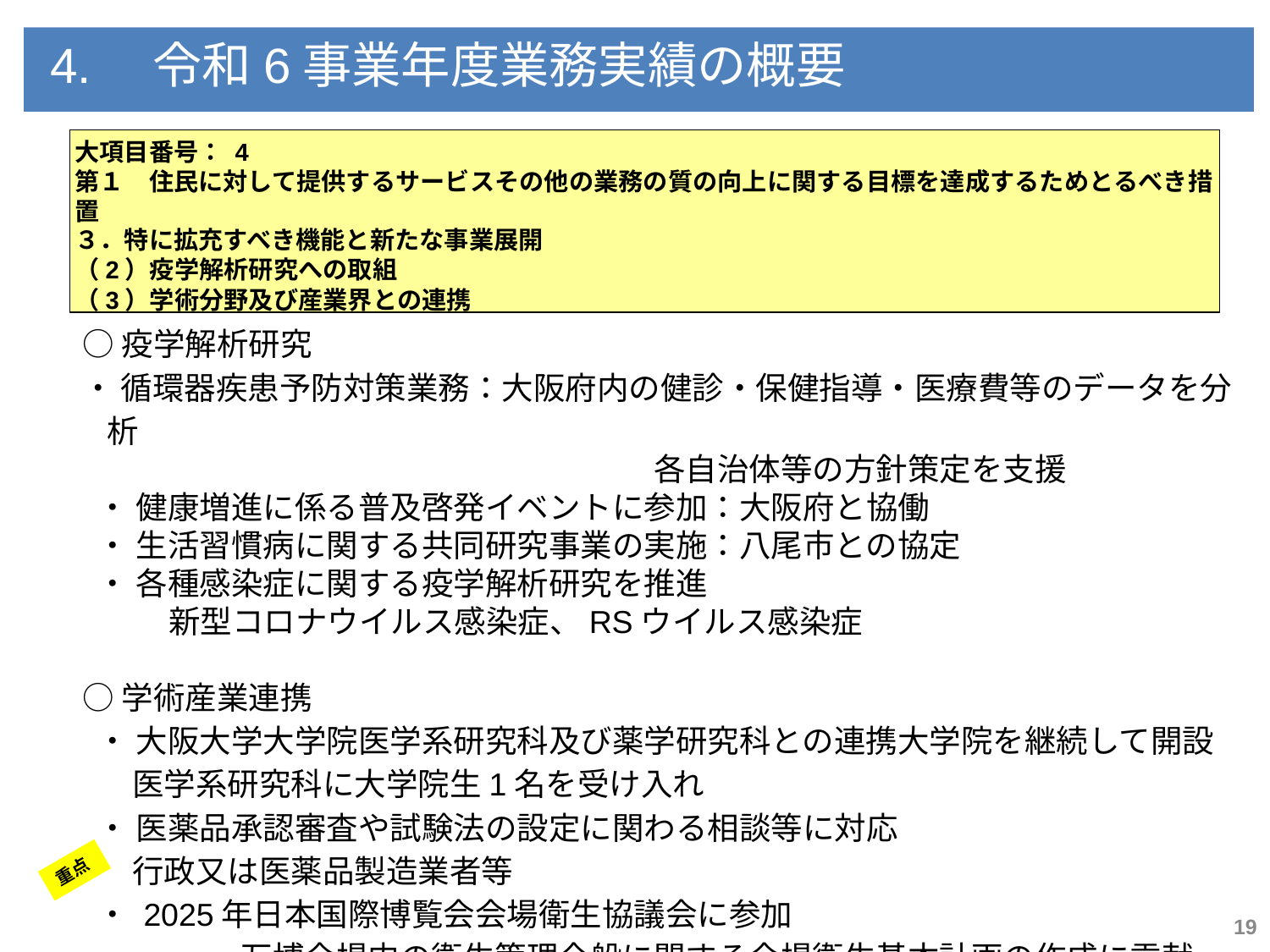

4.　令和6事業年度業務実績の概要
大項目番号： 4
第１　住民に対して提供するサービスその他の業務の質の向上に関する目標を達成するためとるべき措置
３．特に拡充すべき機能と新たな事業展開
（2）疫学解析研究への取組
（3）学術分野及び産業界との連携

○疫学解析研究
・ 循環器疾患予防対策業務：大阪府内の健診・保健指導・医療費等のデータを分析
　　　　　　　　　　　　　　　　　　各自治体等の方針策定を支援
 ・ 健康増進に係る普及啓発イベントに参加：大阪府と協働
 ・ 生活習慣病に関する共同研究事業の実施：八尾市との協定
 ・ 各種感染症に関する疫学解析研究を推進
新型コロナウイルス感染症、RSウイルス感染症

○学術産業連携
 ・ 大阪大学大学院医学系研究科及び薬学研究科との連携大学院を継続して開設
医学系研究科に大学院生1名を受け入れ
 ・ 医薬品承認審査や試験法の設定に関わる相談等に対応
行政又は医薬品製造業者等
 ・ 2025年日本国際博覧会会場衛生協議会に参加
　　　　　万博会場内の衛生管理全般に関する会場衛生基本計画の作成に貢献
重点
19